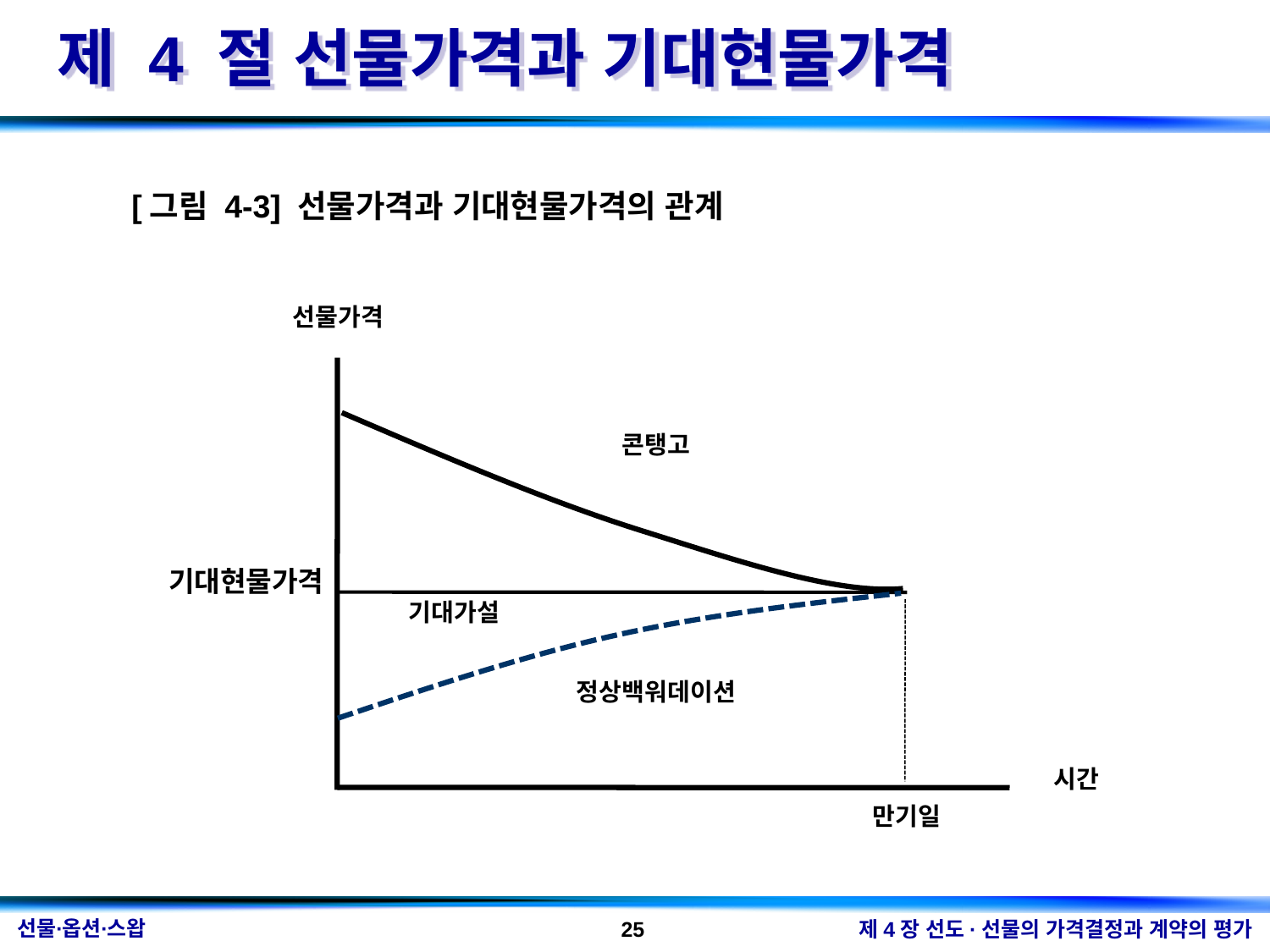

제 4 절 선물가격과 기대현물가격
[그림 4-3] 선물가격과 기대현물가격의 관계
선물가격

콘탱고
기대현물가격
기대가설

정상백워데이션
시간
만기일
25